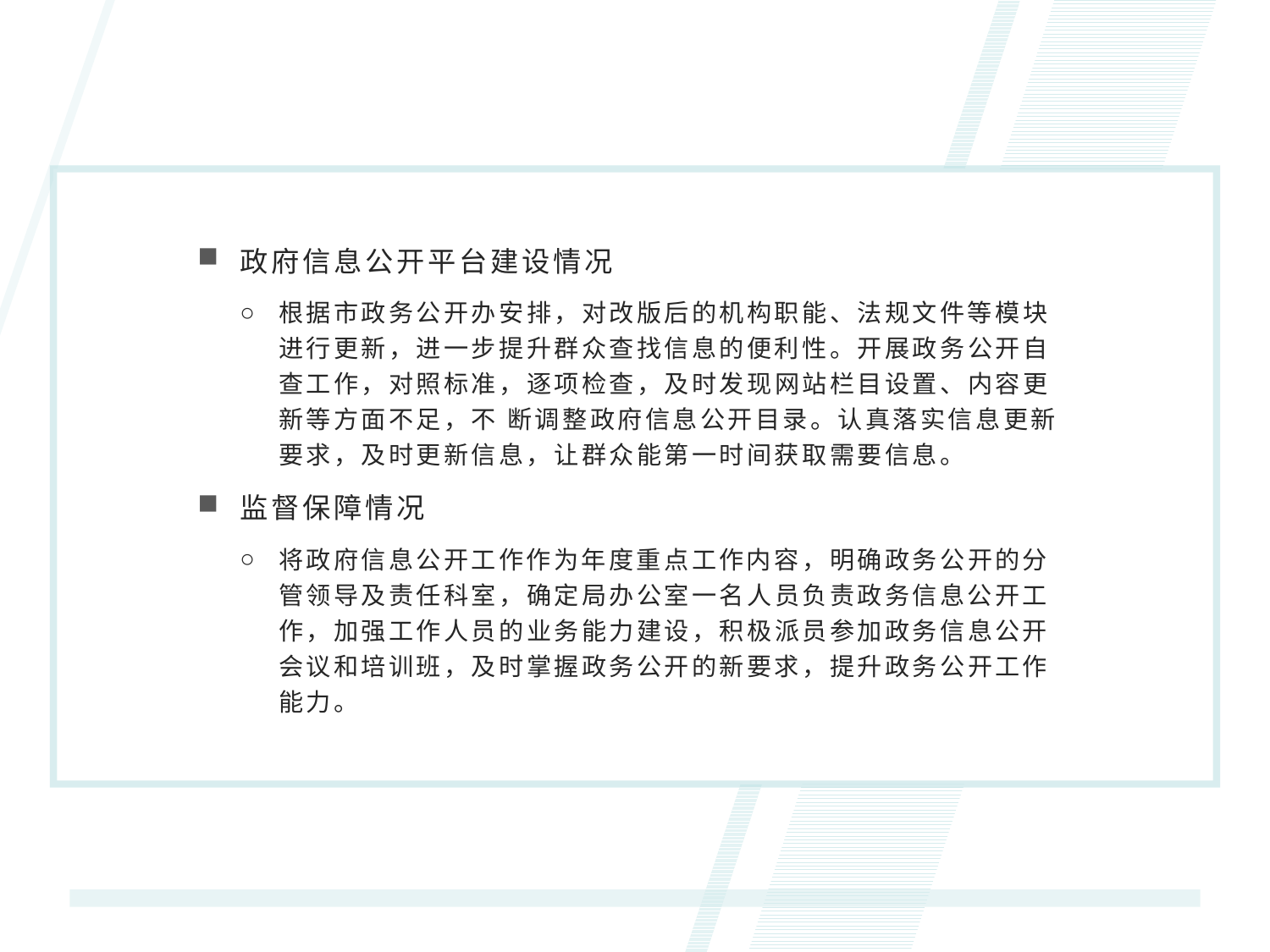

政府信息公开平台建设情况
根据市政务公开办安排，对改版后的机构职能、法规文件等模块进行更新，进一步提升群众查找信息的便利性。开展政务公开自查工作，对照标准，逐项检查，及时发现网站栏目设置、内容更新等方面不足，不 断调整政府信息公开目录。认真落实信息更新要求，及时更新信息，让群众能第一时间获取需要信息。
监督保障情况
将政府信息公开工作作为年度重点工作内容，明确政务公开的分管领导及责任科室，确定局办公室一名人员负责政务信息公开工作，加强工作人员的业务能力建设，积极派员参加政务信息公开会议和培训班，及时掌握政务公开的新要求，提升政务公开工作能力。